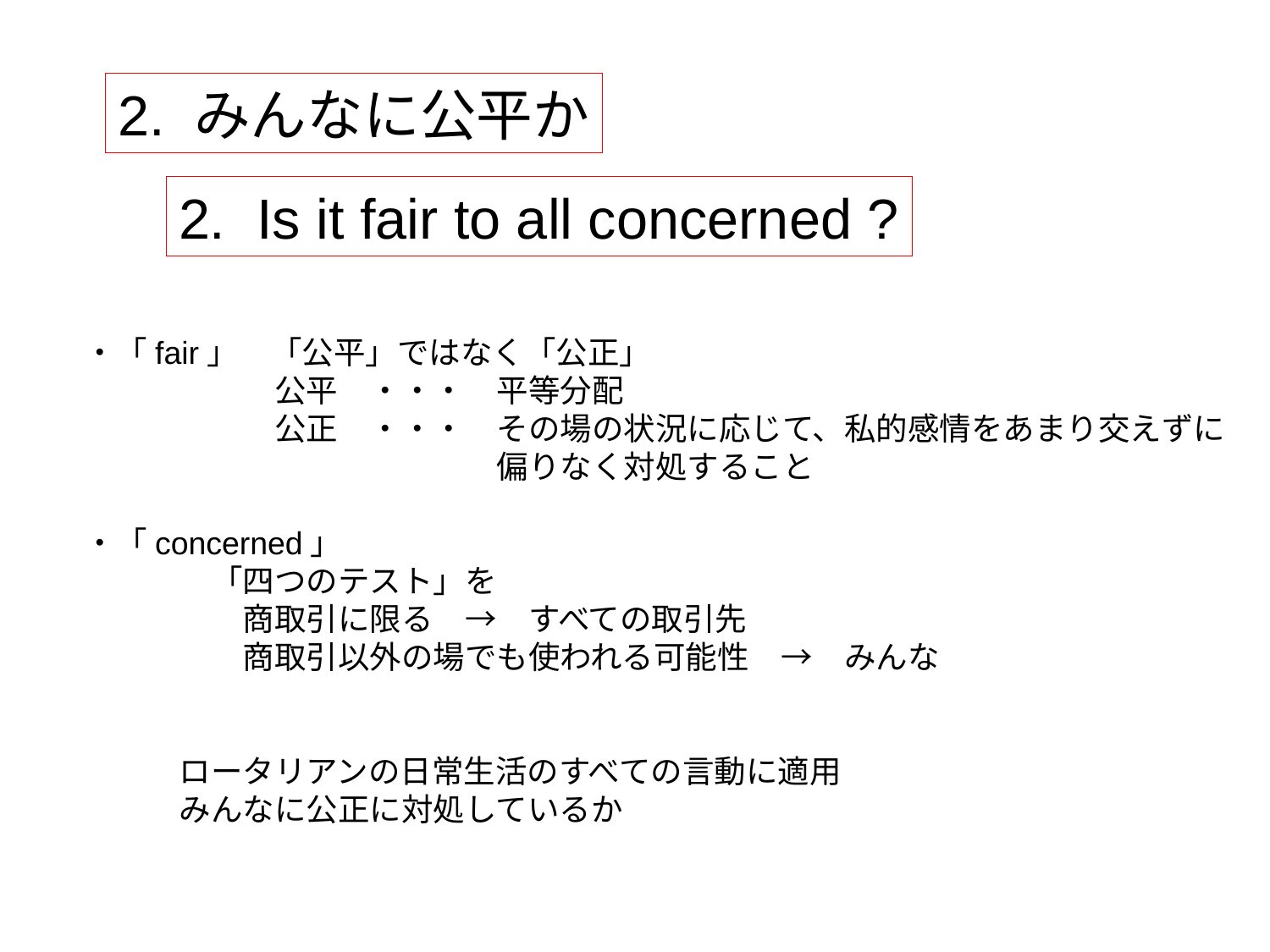

2. みんなに公平か
2.  Is it fair to all concerned ?
・「fair」　「公平」ではなく「公正」
　　　　　　公平　・・・　平等分配
　　　　　　公正　・・・　その場の状況に応じて、私的感情をあまり交えずに
　　　　　　　　　　　　　偏りなく対処すること

・「concerned」
　　　　「四つのテスト」を
　　　　　商取引に限る　→　すべての取引先
　　　　　商取引以外の場でも使われる可能性　→　みんな

　　　ロータリアンの日常生活のすべての言動に適用
　　　みんなに公正に対処しているか